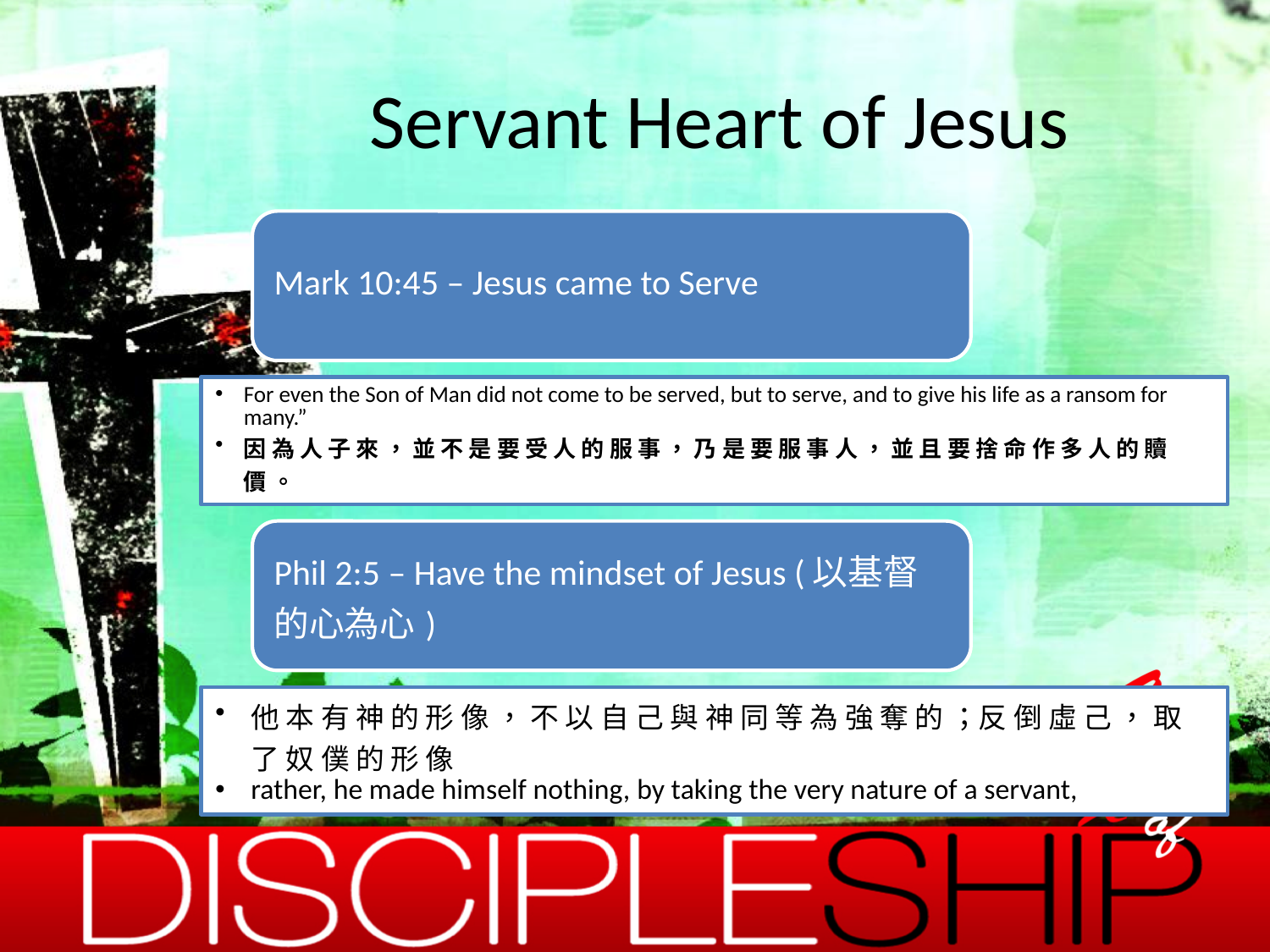

# Servant Heart of Jesus
Mark 10:45 – Jesus came to Serve
因 為 人 子 來 ， 並 不 是 要 受 人 的 服 事 ， 乃 是 要 服 事 人 ， 並 且 要 捨 命 作 多 人 的 贖 價 。
For even the Son of Man did not come to be served, but to serve, and to give his life as a ransom for many.”
Phil 2:5 – Have the mindset of Jesus (以基督的心為心)
他 本 有 神 的 形 像 ， 不 以 自 己 與 神 同 等 為 強 奪 的 ；反 倒 虛 己 ， 取 了 奴 僕 的 形 像
rather, he made himself nothing, by taking the very nature of a servant,